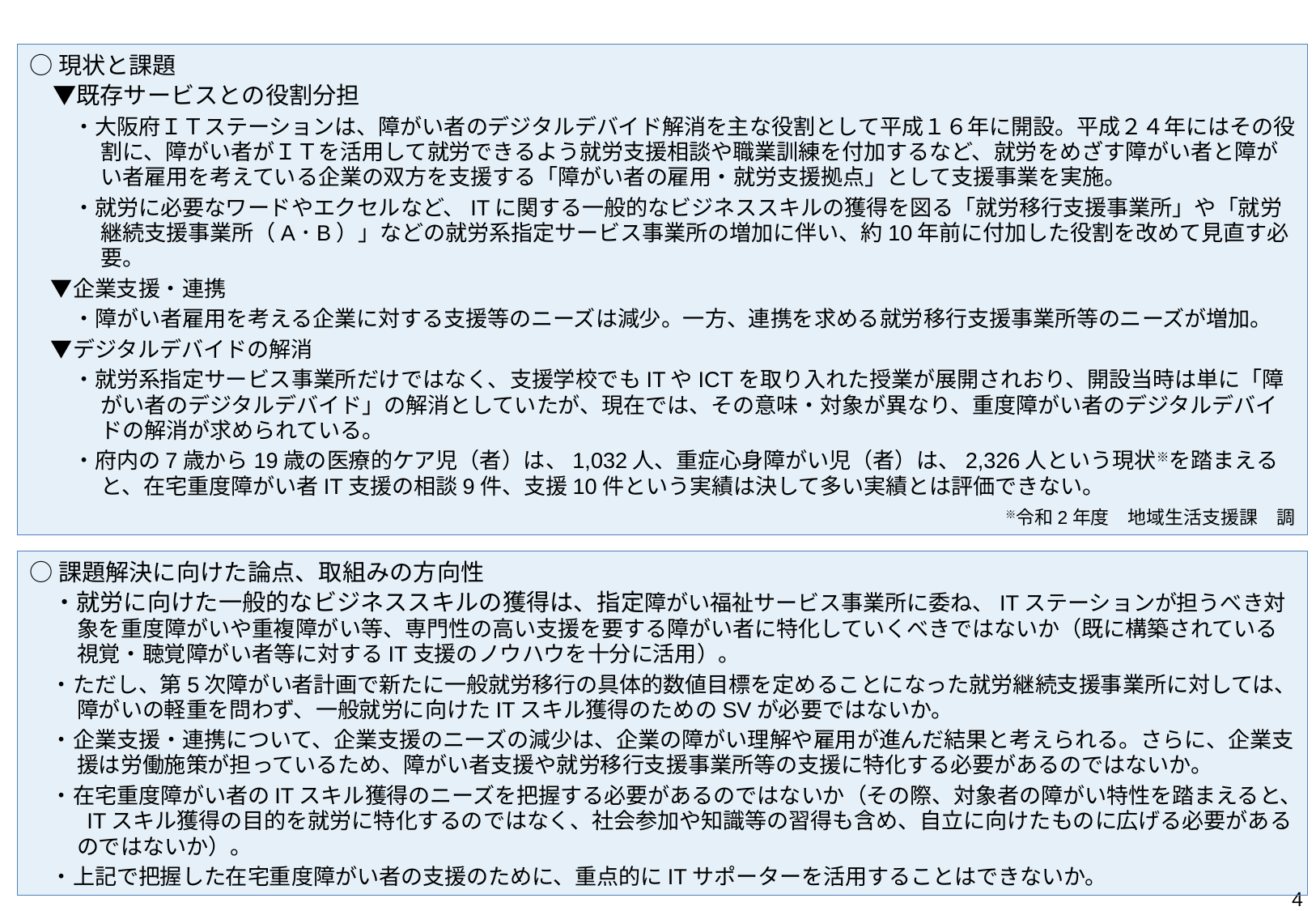

○現状と課題
　▼既存サービスとの役割分担
　　・大阪府ＩＴステーションは、障がい者のデジタルデバイド解消を主な役割として平成１６年に開設。平成２４年にはその役割に、障がい者がＩＴを活用して就労できるよう就労支援相談や職業訓練を付加するなど、就労をめざす障がい者と障がい者雇用を考えている企業の双方を支援する「障がい者の雇用・就労支援拠点」として支援事業を実施。
　　・就労に必要なワードやエクセルなど、ITに関する一般的なビジネススキルの獲得を図る「就労移行支援事業所」や「就労継続支援事業所（A･B）」などの就労系指定サービス事業所の増加に伴い、約10年前に付加した役割を改めて見直す必要。
　▼企業支援・連携
　　・障がい者雇用を考える企業に対する支援等のニーズは減少。一方、連携を求める就労移行支援事業所等のニーズが増加。
　▼デジタルデバイドの解消
　　・就労系指定サービス事業所だけではなく、支援学校でもITやICTを取り入れた授業が展開されおり、開設当時は単に「障がい者のデジタルデバイド」の解消としていたが、現在では、その意味・対象が異なり、重度障がい者のデジタルデバイドの解消が求められている。
　　・府内の7歳から19歳の医療的ケア児（者）は、1,032人、重症心身障がい児（者）は、2,326人という現状※を踏まえると、在宅重度障がい者IT支援の相談9件、支援10件という実績は決して多い実績とは評価できない。
　　　※令和2年度　地域生活支援課　調
○課題解決に向けた論点、取組みの方向性
　・就労に向けた一般的なビジネススキルの獲得は、指定障がい福祉サービス事業所に委ね、ITステーションが担うべき対象を重度障がいや重複障がい等、専門性の高い支援を要する障がい者に特化していくべきではないか（既に構築されている視覚・聴覚障がい者等に対するIT支援のノウハウを十分に活用）。
　・ただし、第5次障がい者計画で新たに一般就労移行の具体的数値目標を定めることになった就労継続支援事業所に対しては、障がいの軽重を問わず、一般就労に向けたITスキル獲得のためのSVが必要ではないか。
　・企業支援・連携について、企業支援のニーズの減少は、企業の障がい理解や雇用が進んだ結果と考えられる。さらに、企業支援は労働施策が担っているため、障がい者支援や就労移行支援事業所等の支援に特化する必要があるのではないか。
　・在宅重度障がい者のITスキル獲得のニーズを把握する必要があるのではないか（その際、対象者の障がい特性を踏まえると、 ITスキル獲得の目的を就労に特化するのではなく、社会参加や知識等の習得も含め、自立に向けたものに広げる必要があるのではないか）。
　・上記で把握した在宅重度障がい者の支援のために、重点的にITサポーターを活用することはできないか。
4